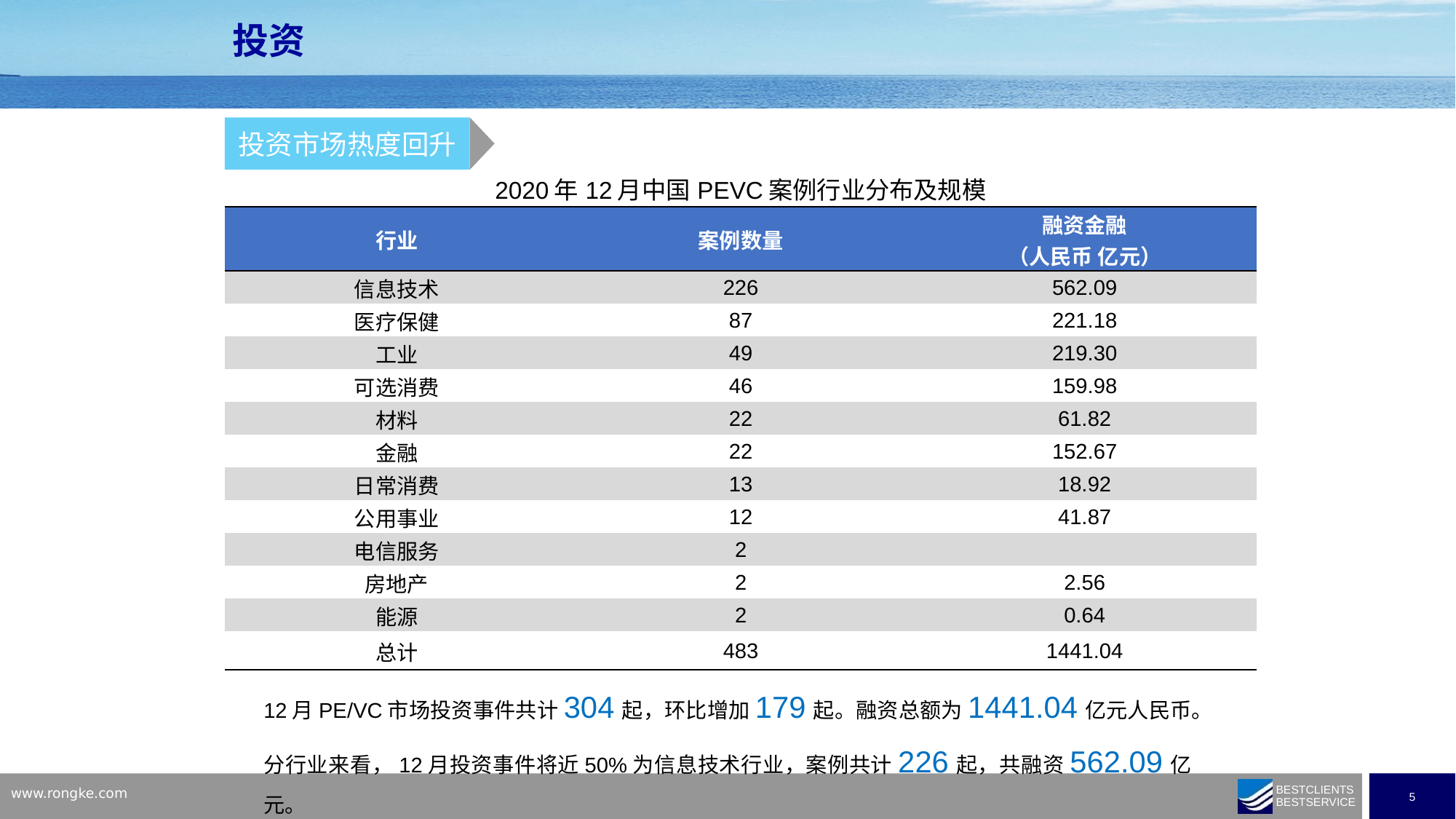

投资
投资市场热度回升

| 2020年12月中国PEVC案例行业分布及规模 |  |  |
| --- | --- | --- |
| 行业 | 案例数量 | 融资金融 （人民币 亿元） |
| 信息技术 | 226 | 562.09 |
| 医疗保健 | 87 | 221.18 |
| 工业 | 49 | 219.30 |
| 可选消费 | 46 | 159.98 |
| 材料 | 22 | 61.82 |
| 金融 | 22 | 152.67 |
| 日常消费 | 13 | 18.92 |
| 公用事业 | 12 | 41.87 |
| 电信服务 | 2 |  |
| 房地产 | 2 | 2.56 |
| 能源 | 2 | 0.64 |
| 总计 | 483 | 1441.04 |
12月PE/VC市场投资事件共计304起，环比增加179起。融资总额为1441.04亿元人民币。
分行业来看，12月投资事件将近50%为信息技术行业，案例共计226起，共融资562.09亿元。